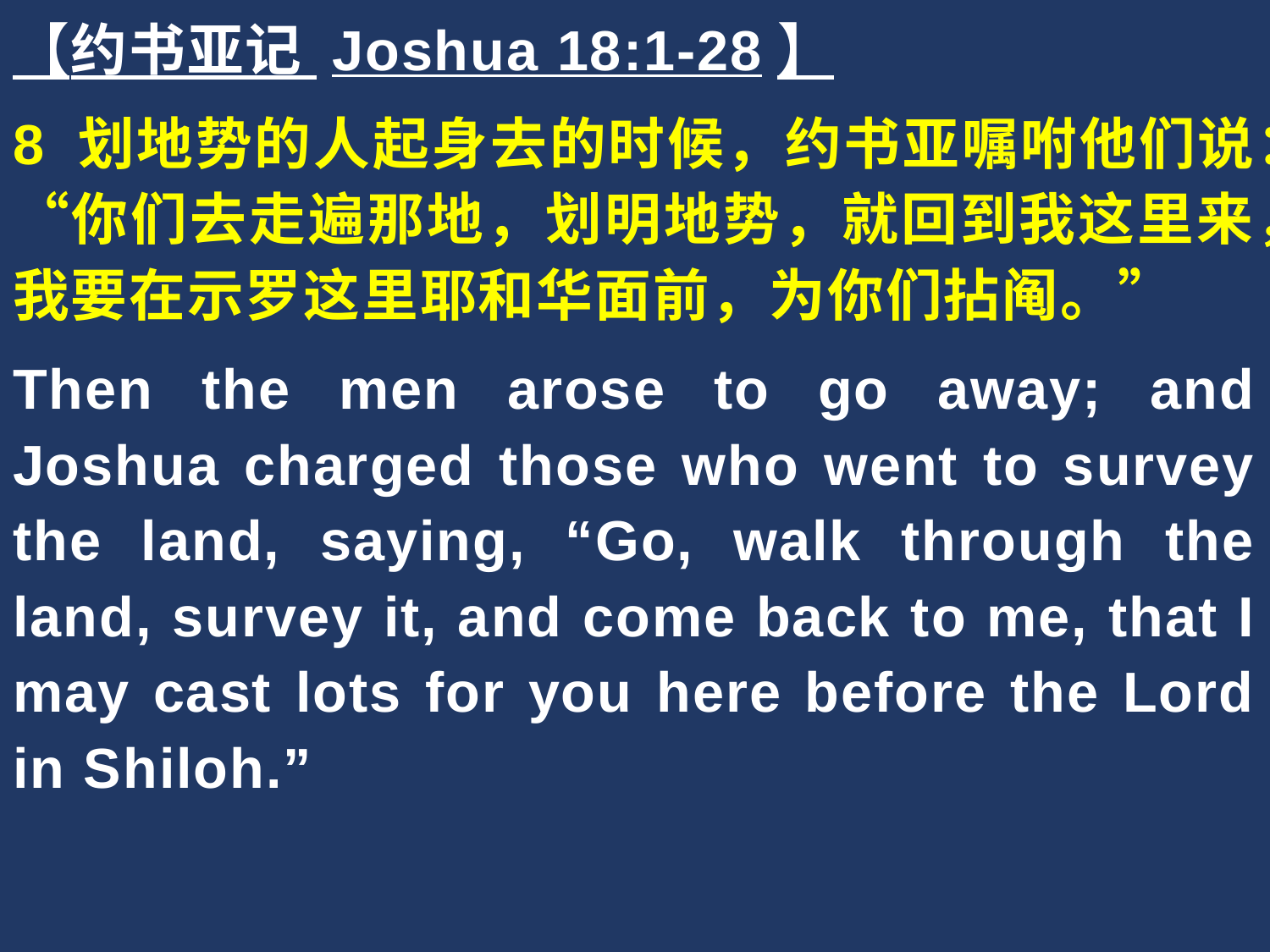

【约书亚记 Joshua 18:1-28】
8 划地势的人起身去的时候，约书亚嘱咐他们说：“你们去走遍那地，划明地势，就回到我这里来，我要在示罗这里耶和华面前，为你们拈阄。”
Then the men arose to go away; and Joshua charged those who went to survey the land, saying, “Go, walk through the land, survey it, and come back to me, that I may cast lots for you here before the Lord in Shiloh.”